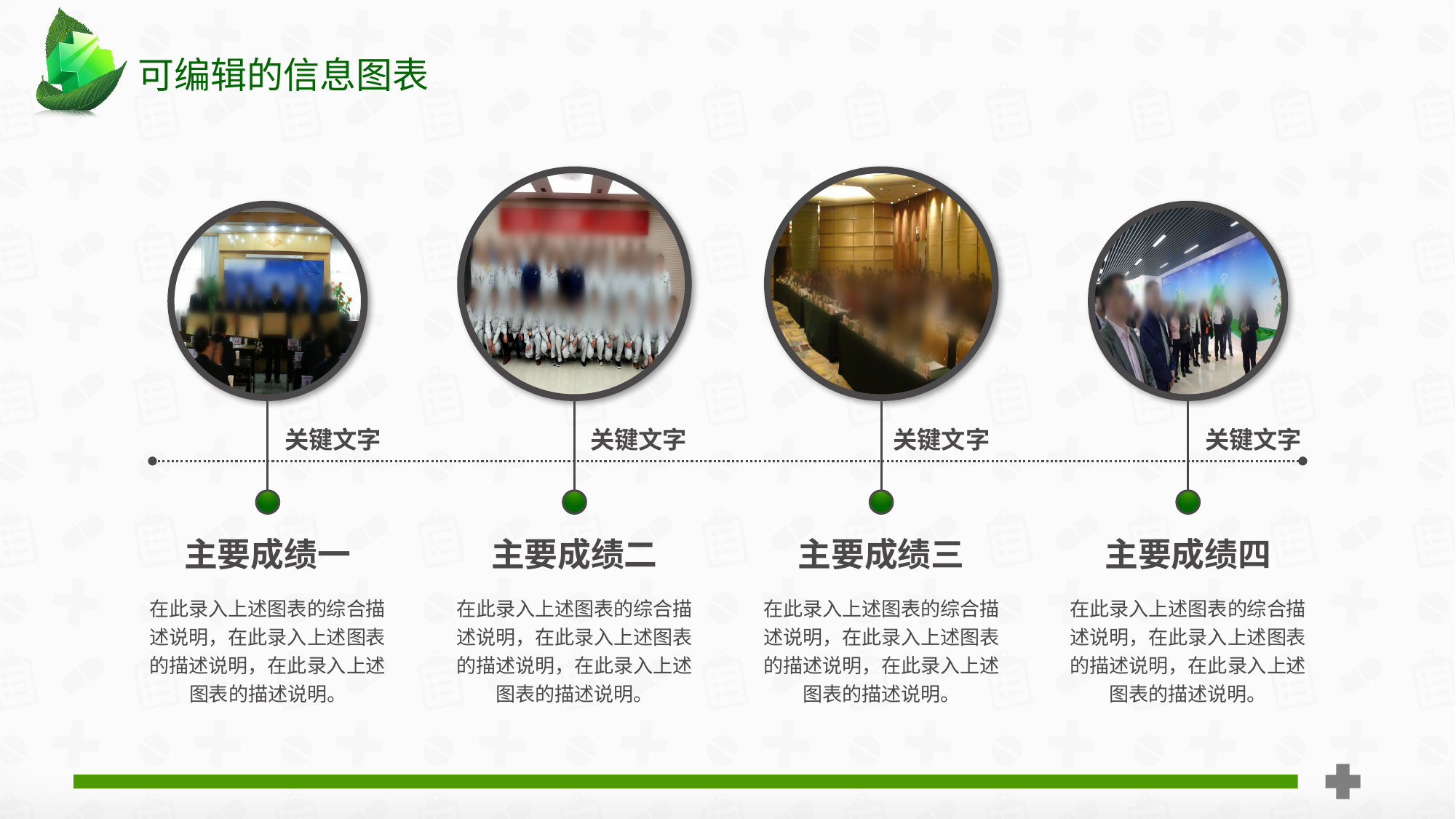

可编辑的信息图表

关键文字
关键文字
关键文字
关键文字
主要成绩一
主要成绩二
主要成绩三
主要成绩四
在此录入上述图表的综合描述说明，在此录入上述图表的描述说明，在此录入上述图表的描述说明。
在此录入上述图表的综合描述说明，在此录入上述图表的描述说明，在此录入上述图表的描述说明。
在此录入上述图表的综合描述说明，在此录入上述图表的描述说明，在此录入上述图表的描述说明。
在此录入上述图表的综合描述说明，在此录入上述图表的描述说明，在此录入上述图表的描述说明。